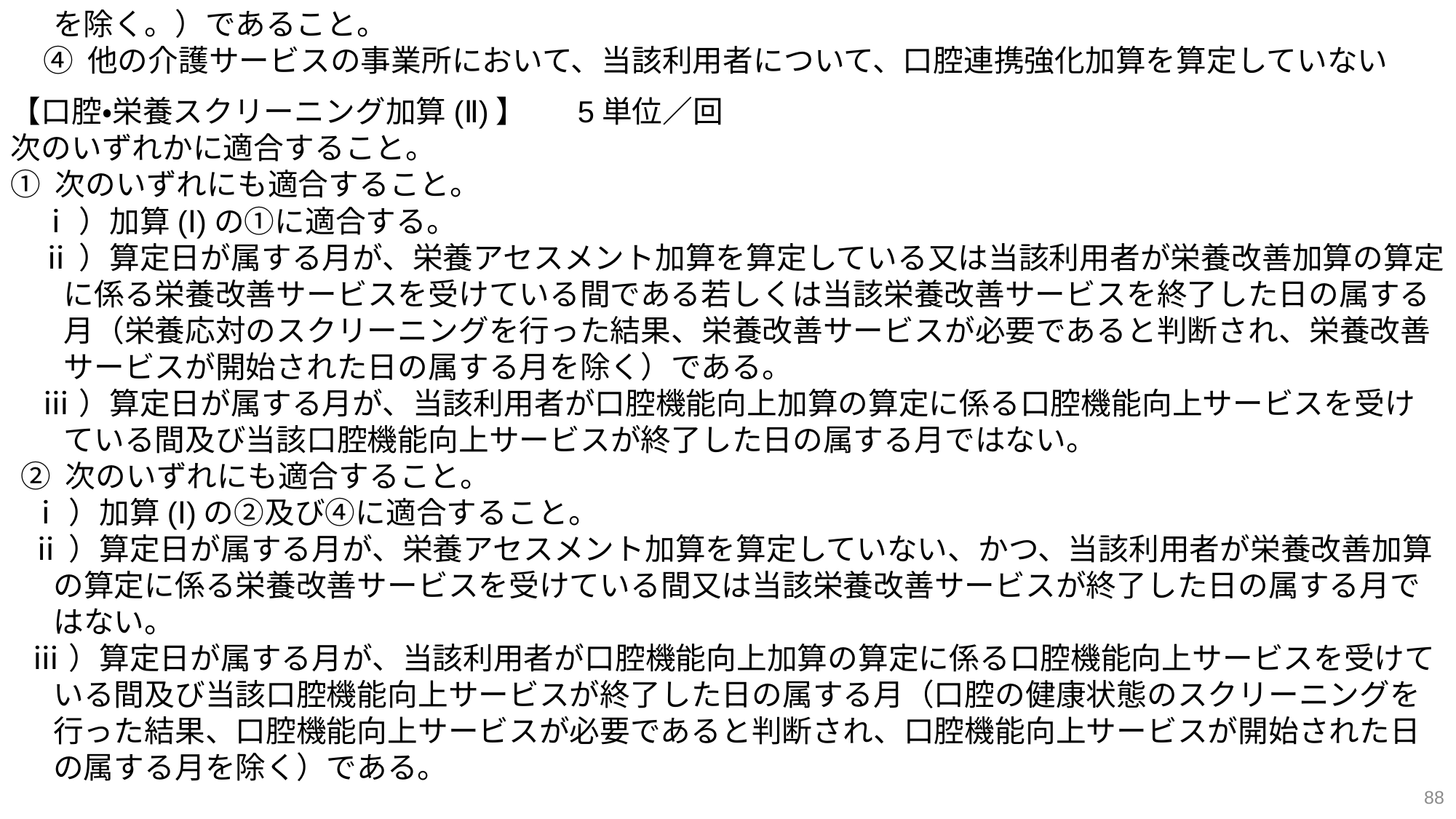

を除く。）であること。
④ 他の介護サービスの事業所において、当該利用者について、口腔連携強化加算を算定していない

【口腔・栄養スクリーニング加算(Ⅱ)】　  5単位／回
次のいずれかに適合すること。
① 次のいずれにも適合すること。
ⅰ）加算(Ⅰ)の①に適合する。
ⅱ）算定日が属する月が、栄養アセスメント加算を算定している又は当該利用者が栄養改善加算の算定に係る栄養改善サービスを受けている間である若しくは当該栄養改善サービスを終了した日の属する月（栄養応対のスクリーニングを行った結果、栄養改善サービスが必要であると判断され、栄養改善サービスが開始された日の属する月を除く）である。
ⅲ）算定日が属する月が、当該利用者が口腔機能向上加算の算定に係る口腔機能向上サービスを受けている間及び当該口腔機能向上サービスが終了した日の属する月ではない。
② 次のいずれにも適合すること。
ⅰ）加算(Ⅰ)の②及び④に適合すること。
ⅱ）算定日が属する月が、栄養アセスメント加算を算定していない、かつ、当該利用者が栄養改善加算の算定に係る栄養改善サービスを受けている間又は当該栄養改善サービスが終了した日の属する月ではない。
ⅲ）算定日が属する月が、当該利用者が口腔機能向上加算の算定に係る口腔機能向上サービスを受けている間及び当該口腔機能向上サービスが終了した日の属する月（口腔の健康状態のスクリーニングを行った結果、口腔機能向上サービスが必要であると判断され、口腔機能向上サービスが開始された日の属する月を除く）である。

88